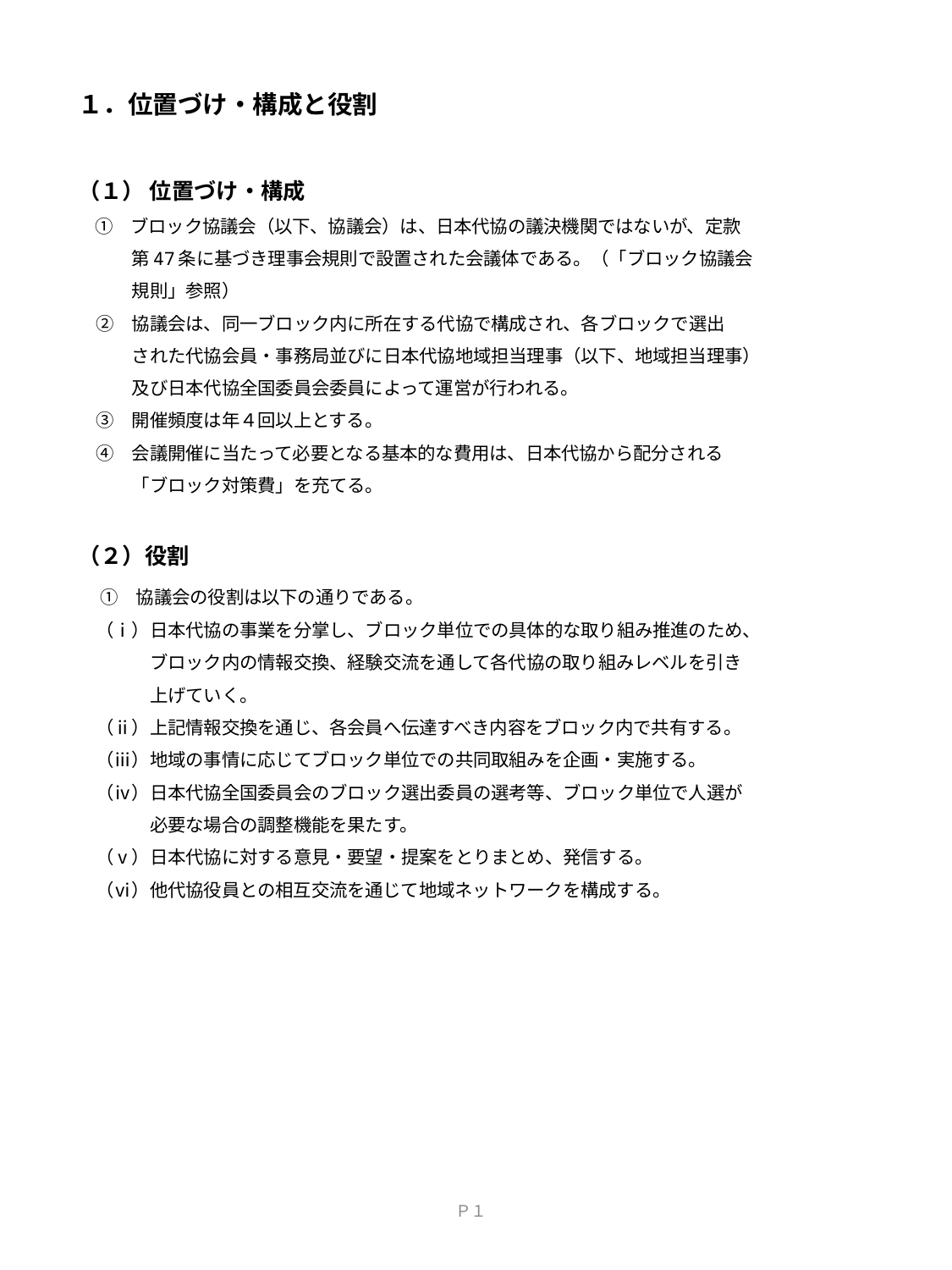

# １．位置づけ・構成と役割 （１） 位置づけ・構成 　①　ブロック協議会（以下、協議会）は、日本代協の議決機関ではないが、定款 　　　第47条に基づき理事会規則で設置された会議体である。（「ブロック協議会 　　　規則」参照）　 　②　協議会は、同一ブロック内に所在する代協で構成され、各ブロックで選出 　　　された代協会員・事務局並びに日本代協地域担当理事（以下、地域担当理事） 　　　及び日本代協全国委員会委員によって運営が行われる。 　③　開催頻度は年４回以上とする。 　④　会議開催に当たって必要となる基本的な費用は、日本代協から配分される 　　　「ブロック対策費」を充てる。 　 （２）役割 　①　協議会の役割は以下の通りである。 　（ⅰ）日本代協の事業を分掌し、ブロック単位での具体的な取り組み推進のため、 　　　　ブロック内の情報交換、経験交流を通して各代協の取り組みレベルを引き 　　　　上げていく。 　（ⅱ）上記情報交換を通じ、各会員へ伝達すべき内容をブロック内で共有する。 　（ⅲ）地域の事情に応じてブロック単位での共同取組みを企画・実施する。 　（ⅳ）日本代協全国委員会のブロック選出委員の選考等、ブロック単位で人選が 　　　　必要な場合の調整機能を果たす。 　（ⅴ）日本代協に対する意見・要望・提案をとりまとめ、発信する。 　（ⅵ）他代協役員との相互交流を通じて地域ネットワークを構成する。
Ｐ１